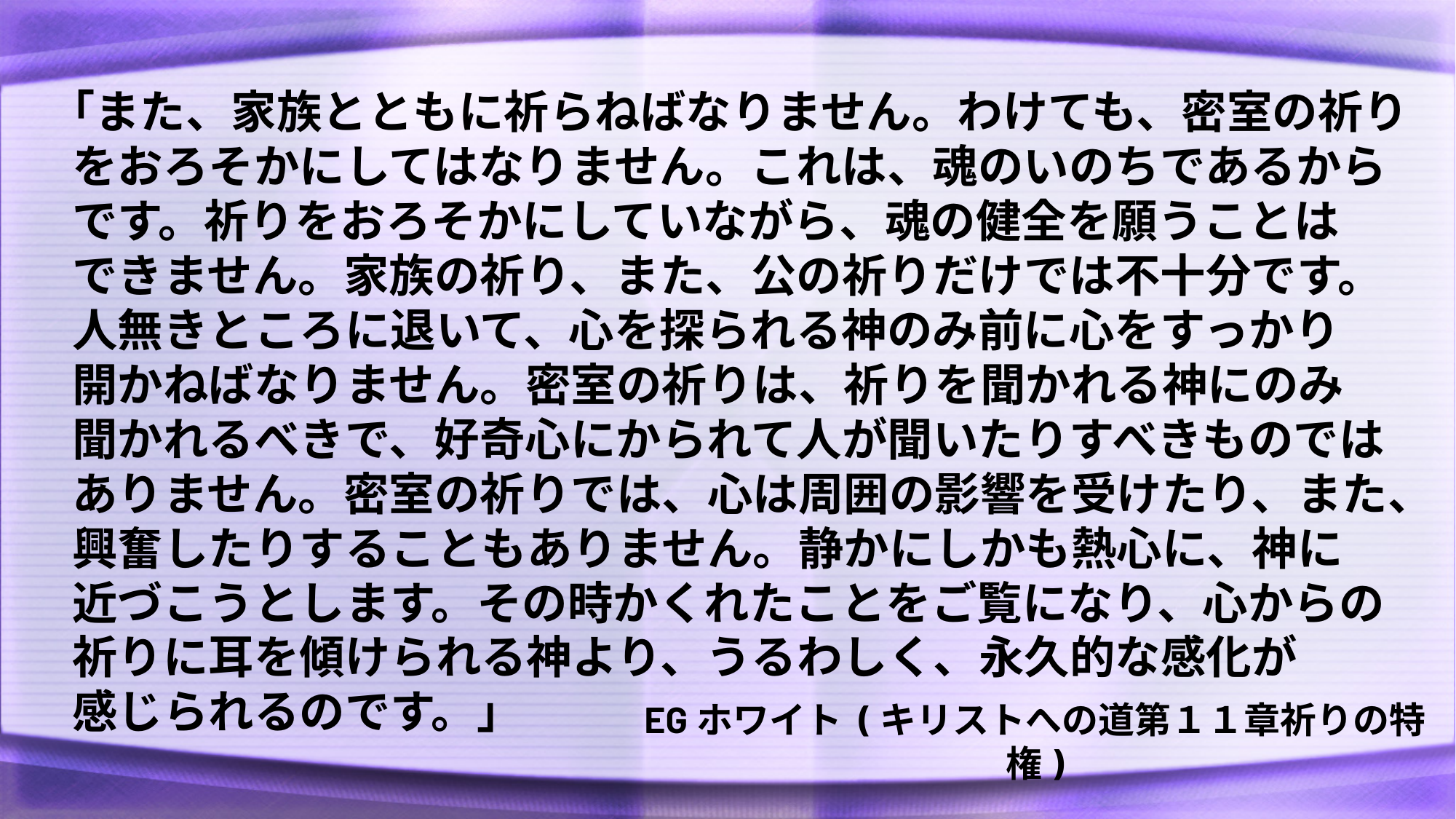

｢また、家族とともに祈らねばなりません。わけても、密室の祈りをおろそかにしてはなりません。これは、魂のいのちであるからです。祈りをおろそかにしていながら、魂の健全を願うことは　できません。家族の祈り、また、公の祈りだけでは不十分です。人無きところに退いて、心を探られる神のみ前に心をすっかり　開かねばなりません。密室の祈りは、祈りを聞かれる神にのみ　聞かれるべきで、好奇心にかられて人が聞いたりすべきものではありません。密室の祈りでは、心は周囲の影響を受けたり、また、興奮したりすることもありません。静かにしかも熱心に、神に　近づこうとします。その時かくれたことをご覧になり、心からの祈りに耳を傾けられる神より、うるわしく、永久的な感化が　　感じられるのです。｣
EGホワイト (キリストへの道第１１章祈りの特権)